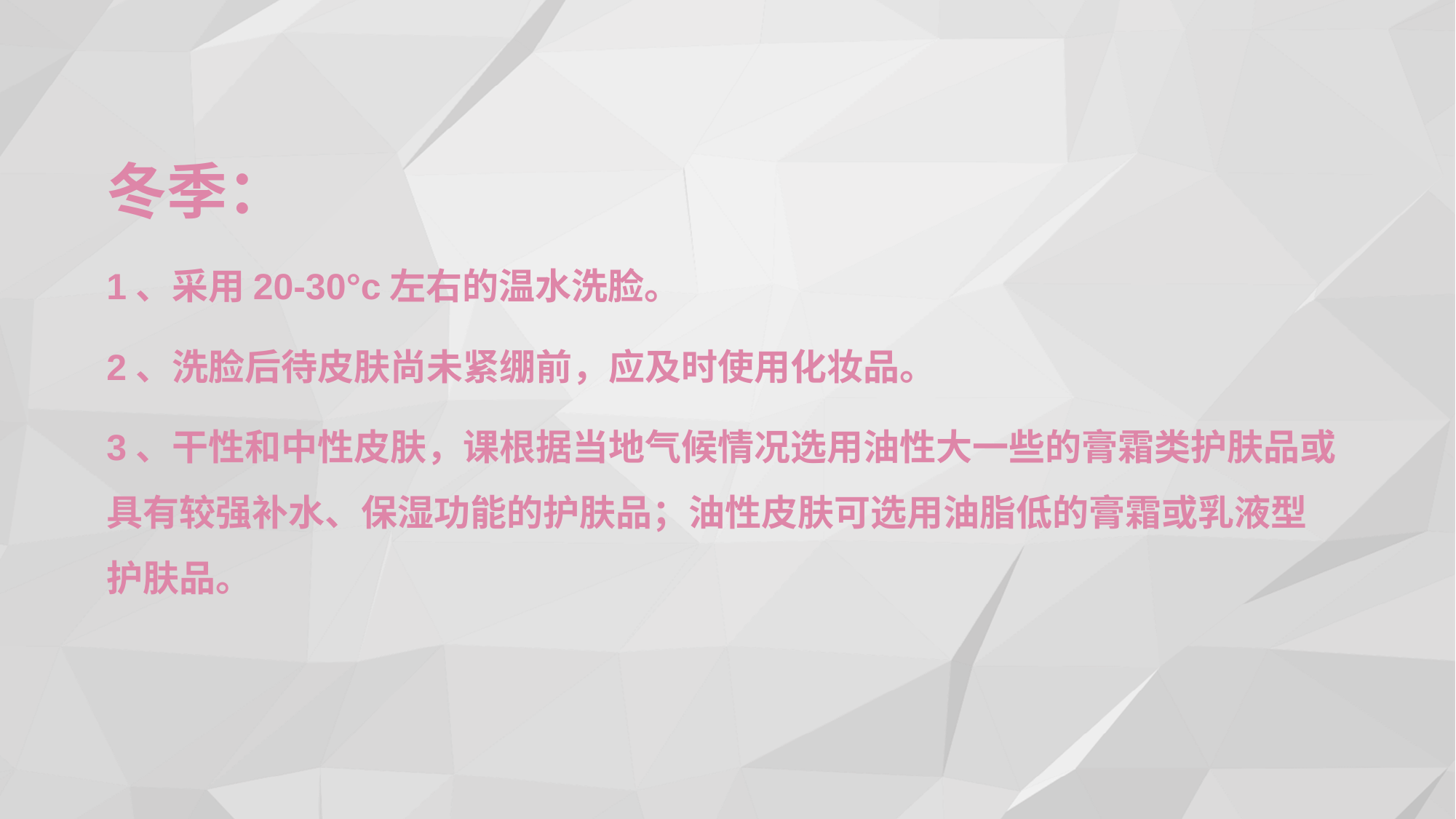

冬季：
1、采用20-30°c左右的温水洗脸。
2、洗脸后待皮肤尚未紧绷前，应及时使用化妆品。
3、干性和中性皮肤，课根据当地气候情况选用油性大一些的膏霜类护肤品或具有较强补水、保湿功能的护肤品；油性皮肤可选用油脂低的膏霜或乳液型护肤品。